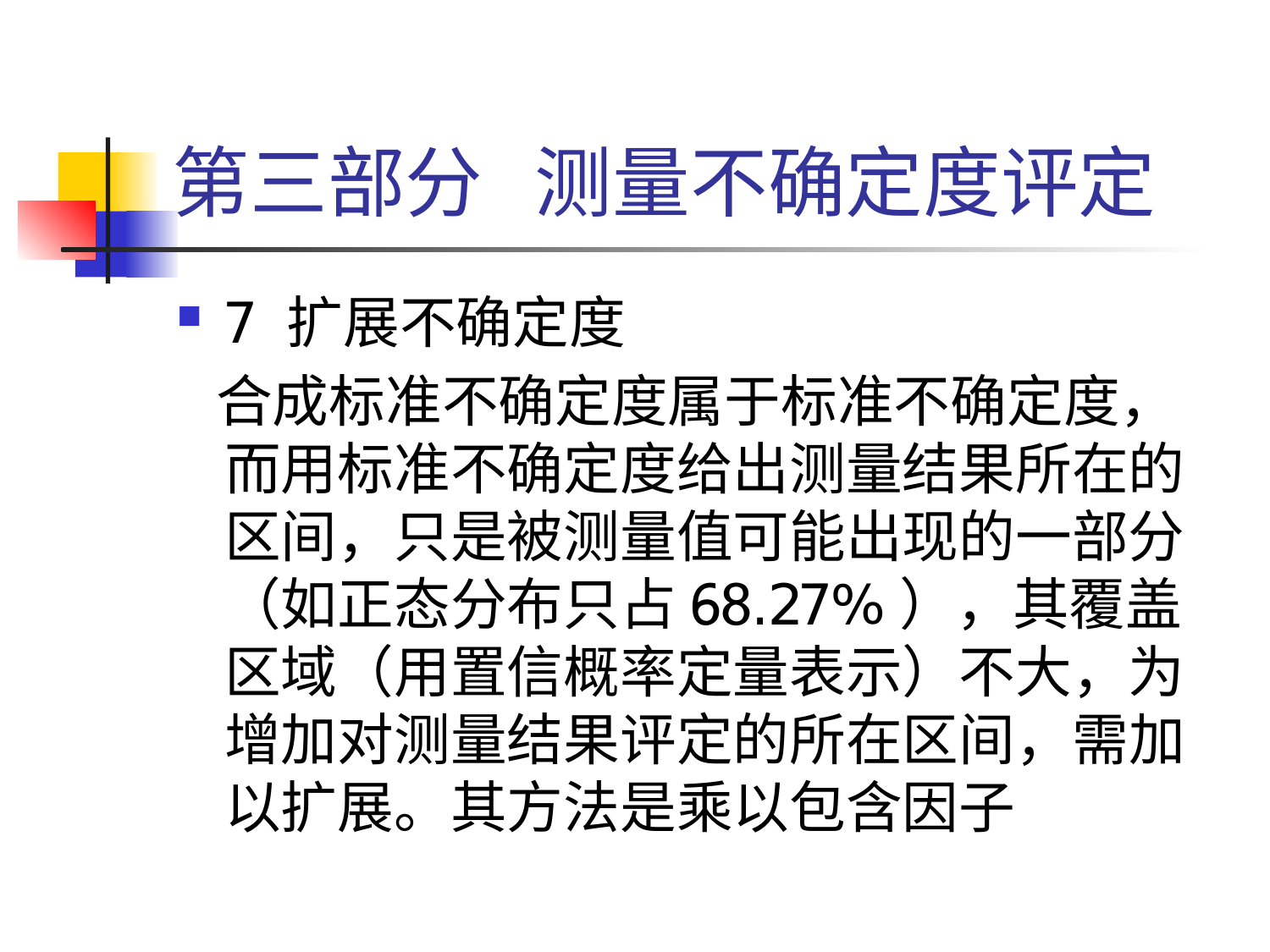

# 第三部分   测量不确定度评定
7 扩展不确定度
  合成标准不确定度属于标准不确定度，而用标准不确定度给出测量结果所在的区间，只是被测量值可能出现的一部分（如正态分布只占68.27%），其覆盖区域（用置信概率定量表示）不大，为增加对测量结果评定的所在区间，需加以扩展。其方法是乘以包含因子